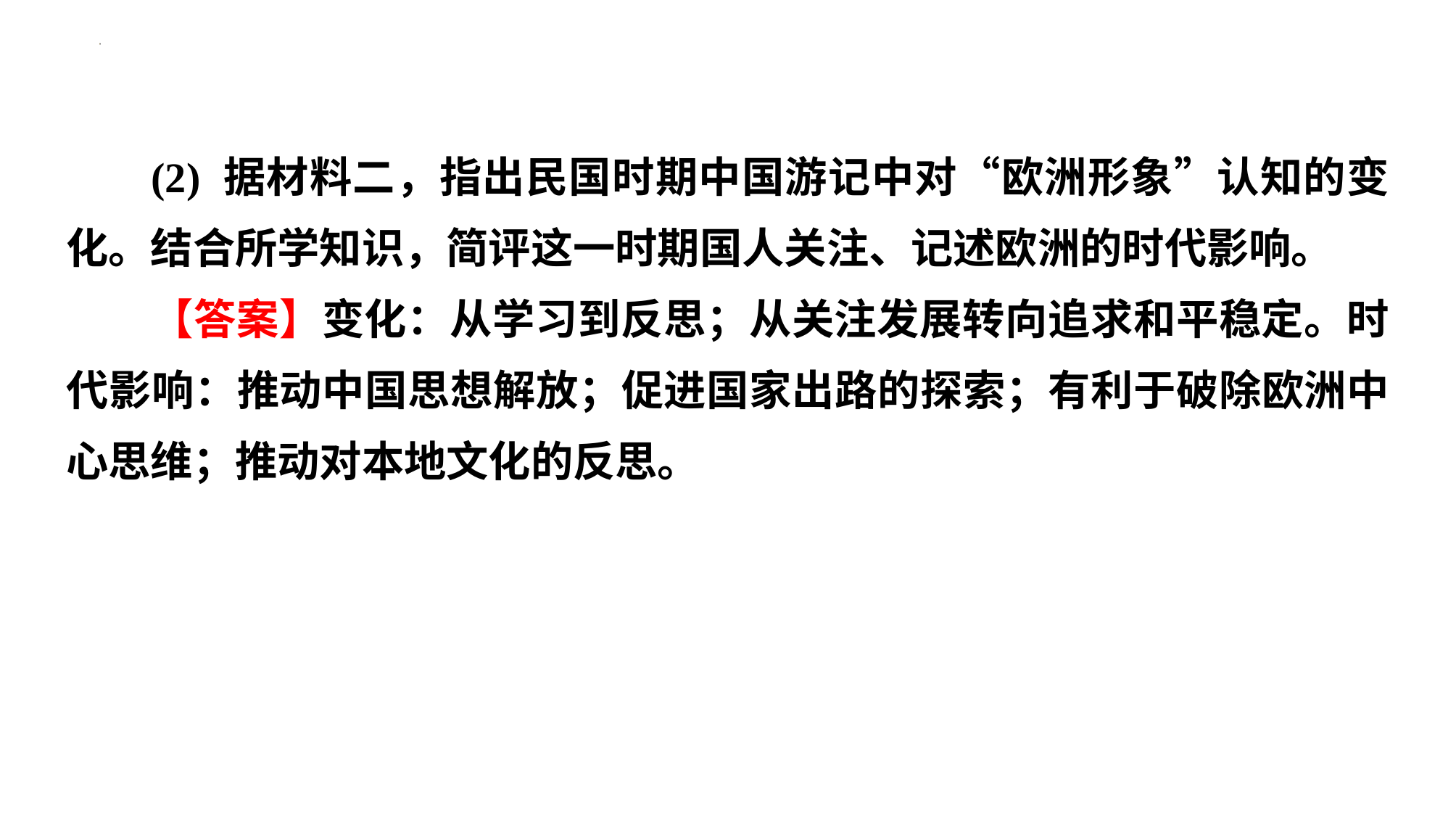

(2) 据材料二，指出民国时期中国游记中对“欧洲形象”认知的变化。结合所学知识，简评这一时期国人关注、记述欧洲的时代影响。
【答案】变化：从学习到反思；从关注发展转向追求和平稳定。时代影响：推动中国思想解放；促进国家出路的探索；有利于破除欧洲中心思维；推动对本地文化的反思。